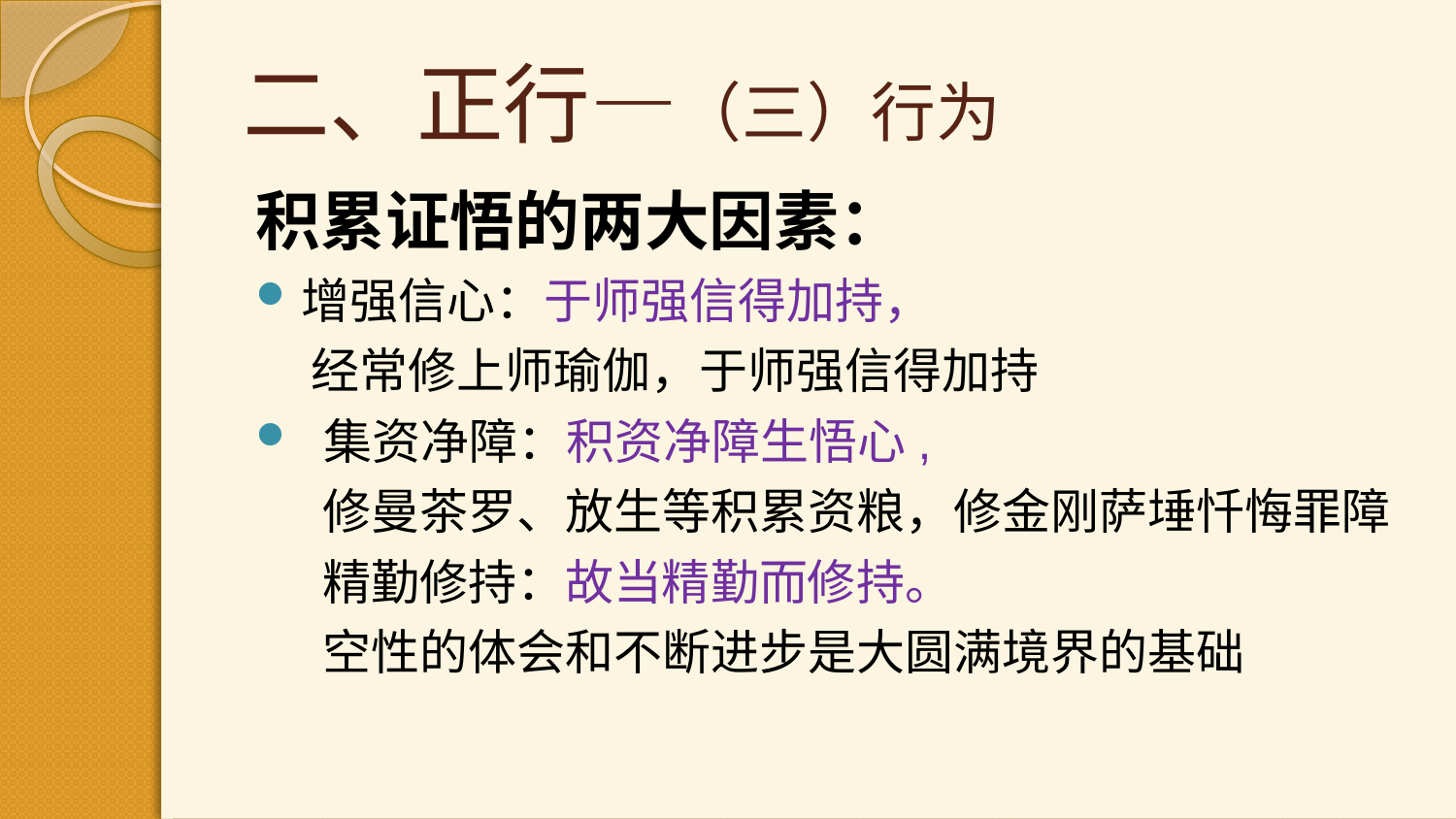

# 二、正行—（三）行为
积累证悟的两大因素：
增强信心：于师强信得加持，
    经常修上师瑜伽，于师强信得加持
 集资净障：积资净障生悟心,
     修曼茶罗、放生等积累资粮，修金刚萨埵忏悔罪障
     精勤修持：故当精勤而修持。
     空性的体会和不断进步是大圆满境界的基础